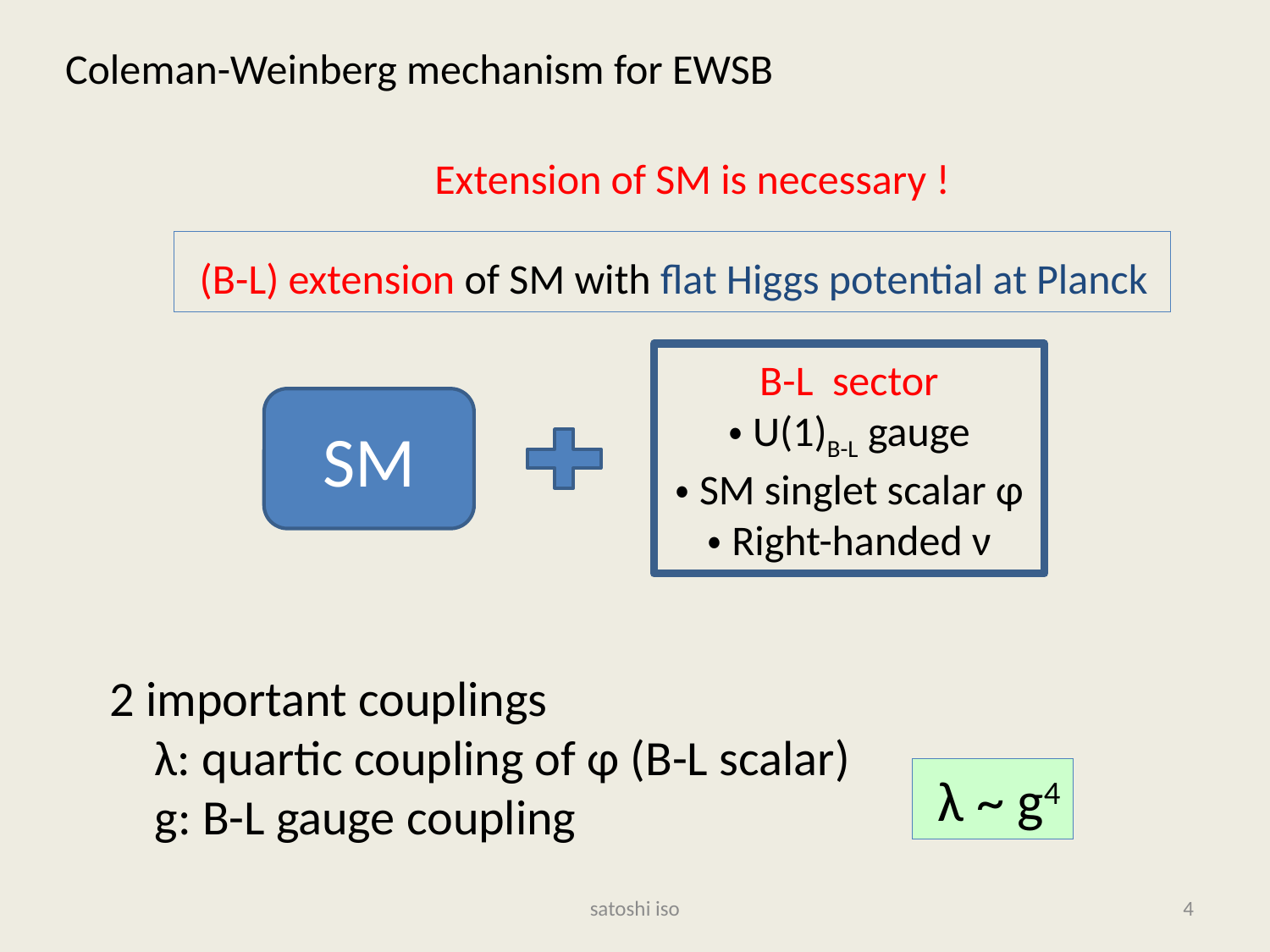

Coleman-Weinberg mechanism for EWSB
Extension of SM is necessary !
 (B-L) extension of SM with flat Higgs potential at Planck
B-L  sector
・U(1)B-L gauge
・SM singlet scalar φ
・Right-handed ν
SM

2 important couplings
    λ: quartic coupling of φ (B-L scalar)
    g: B-L gauge coupling
 λ ~ g4
satoshi iso
4